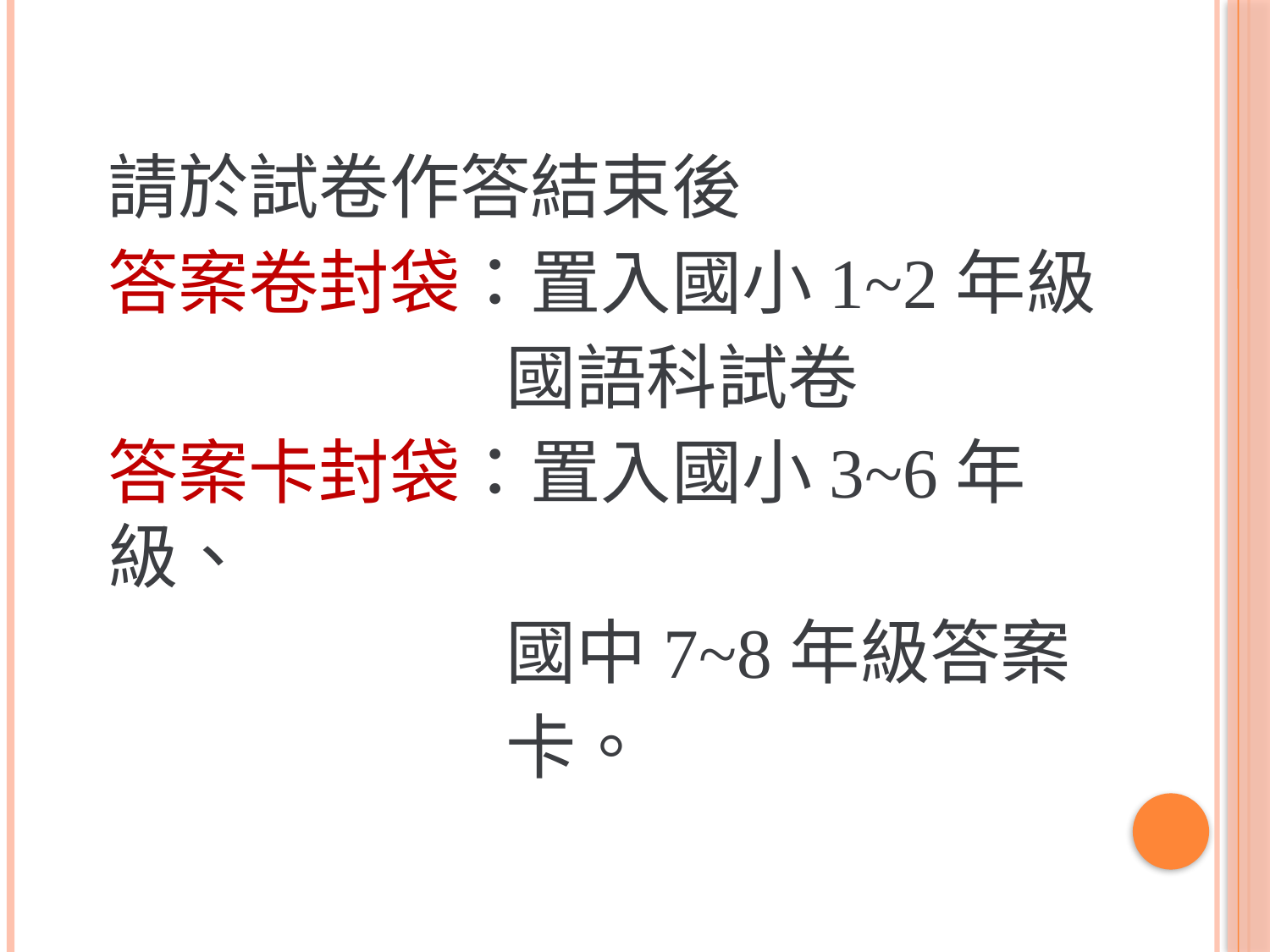

請於試卷作答結束後
答案卷封袋：置入國小1~2年級
                        國語科試卷
答案卡封袋：置入國小3~6年級、
                        國中7~8年級答案
                        卡。